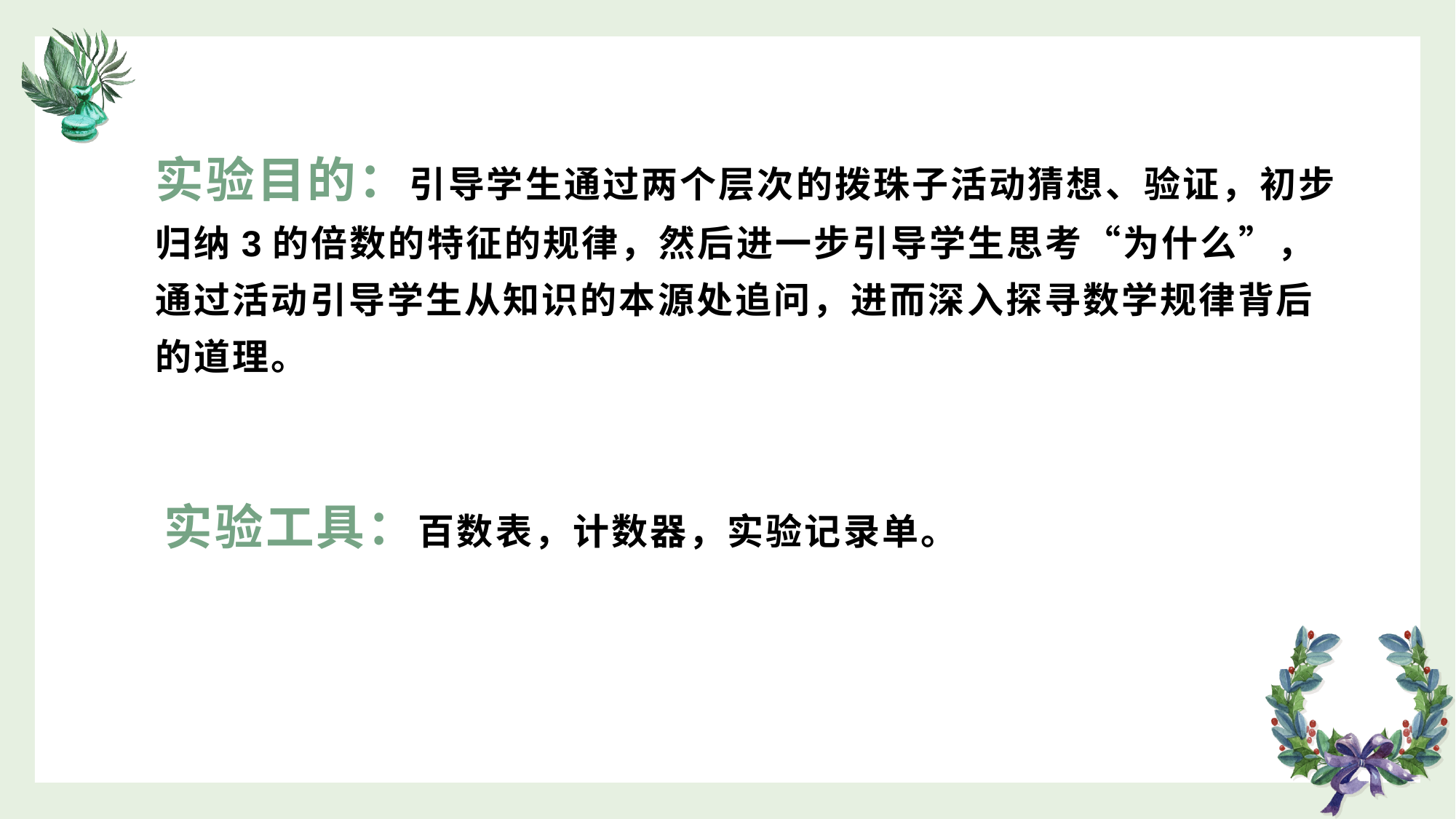

实验目的：引导学生通过两个层次的拨珠子活动猜想、验证，初步归纳3的倍数的特征的规律，然后进一步引导学生思考“为什么”，通过活动引导学生从知识的本源处追问，进而深入探寻数学规律背后的道理。
实验工具：百数表，计数器，实验记录单。